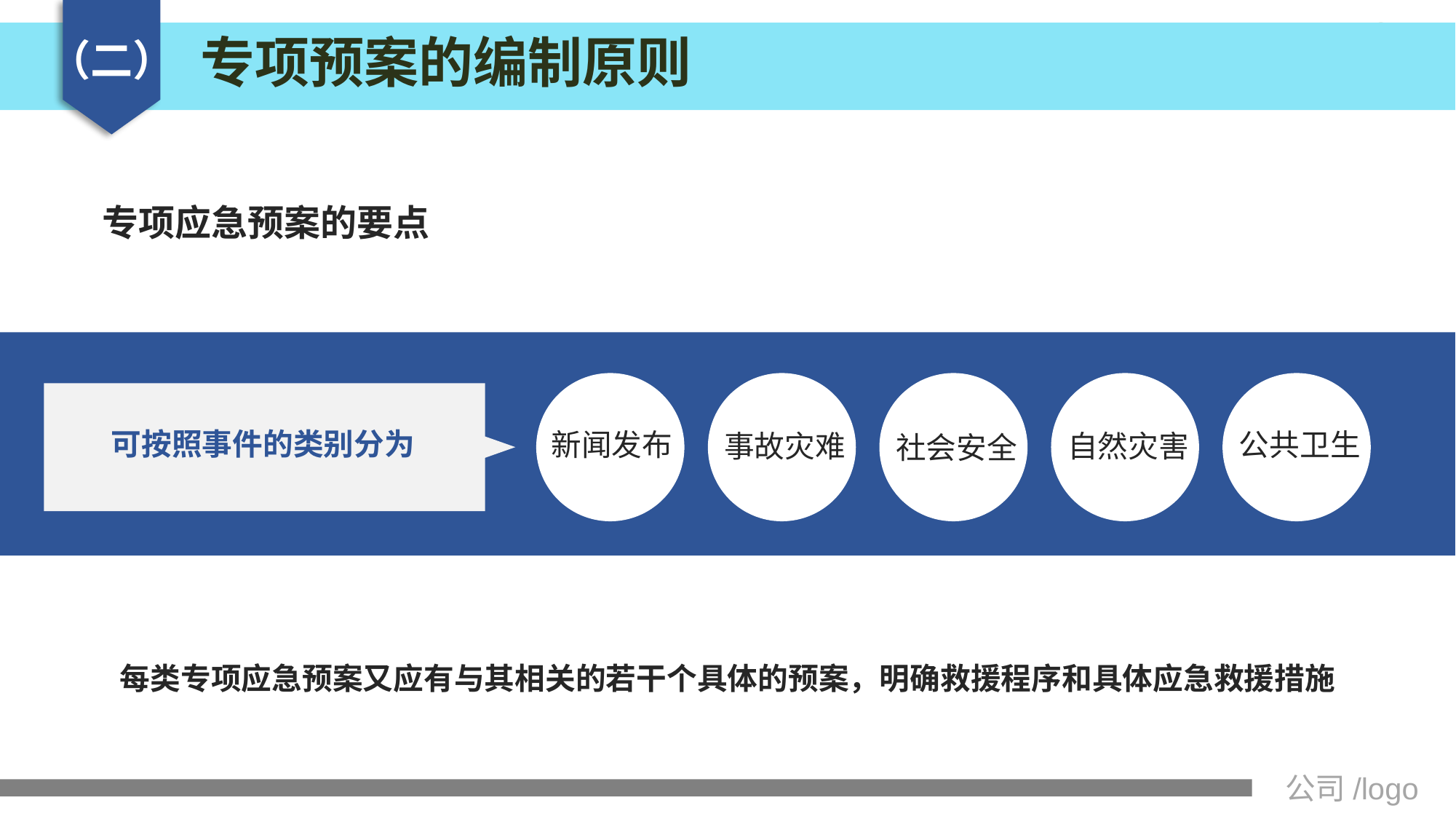

专项预案的编制原则
（二）
# 专项应急预案的要点

可按照事件的类别分为
新闻发布
公共卫生
事故灾难
自然灾害
事故灾难
社会安全
每类专项应急预案又应有与其相关的若干个具体的预案，明确救援程序和具体应急救援措施
公司/logo